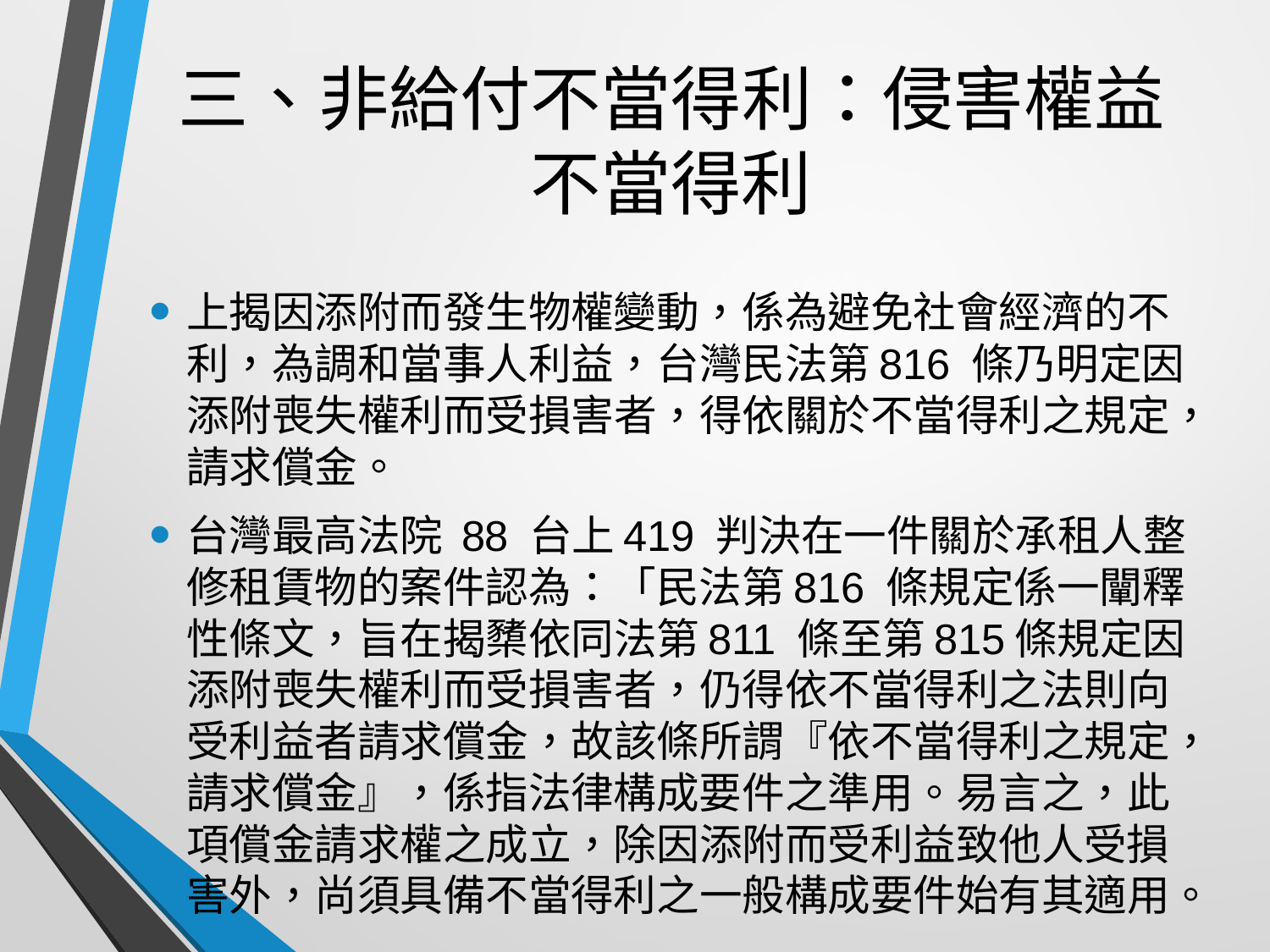

# 三、非給付不當得利：侵害權益不當得利
上揭因添附而發生物權變動，係為避免社會經濟的不利，為調和當事人利益，台灣民法第816 條乃明定因添附喪失權利而受損害者，得依關於不當得利之規定，請求償金。
台灣最高法院 88 台上419 判決在一件關於承租人整修租賃物的案件認為：「民法第816 條規定係一闡釋性條文，旨在揭櫫依同法第811 條至第815條規定因添附喪失權利而受損害者，仍得依不當得利之法則向受利益者請求償金，故該條所謂『依不當得利之規定，請求償金』，係指法律構成要件之準用。易言之，此項償金請求權之成立，除因添附而受利益致他人受損害外，尚須具備不當得利之一般構成要件始有其適用。